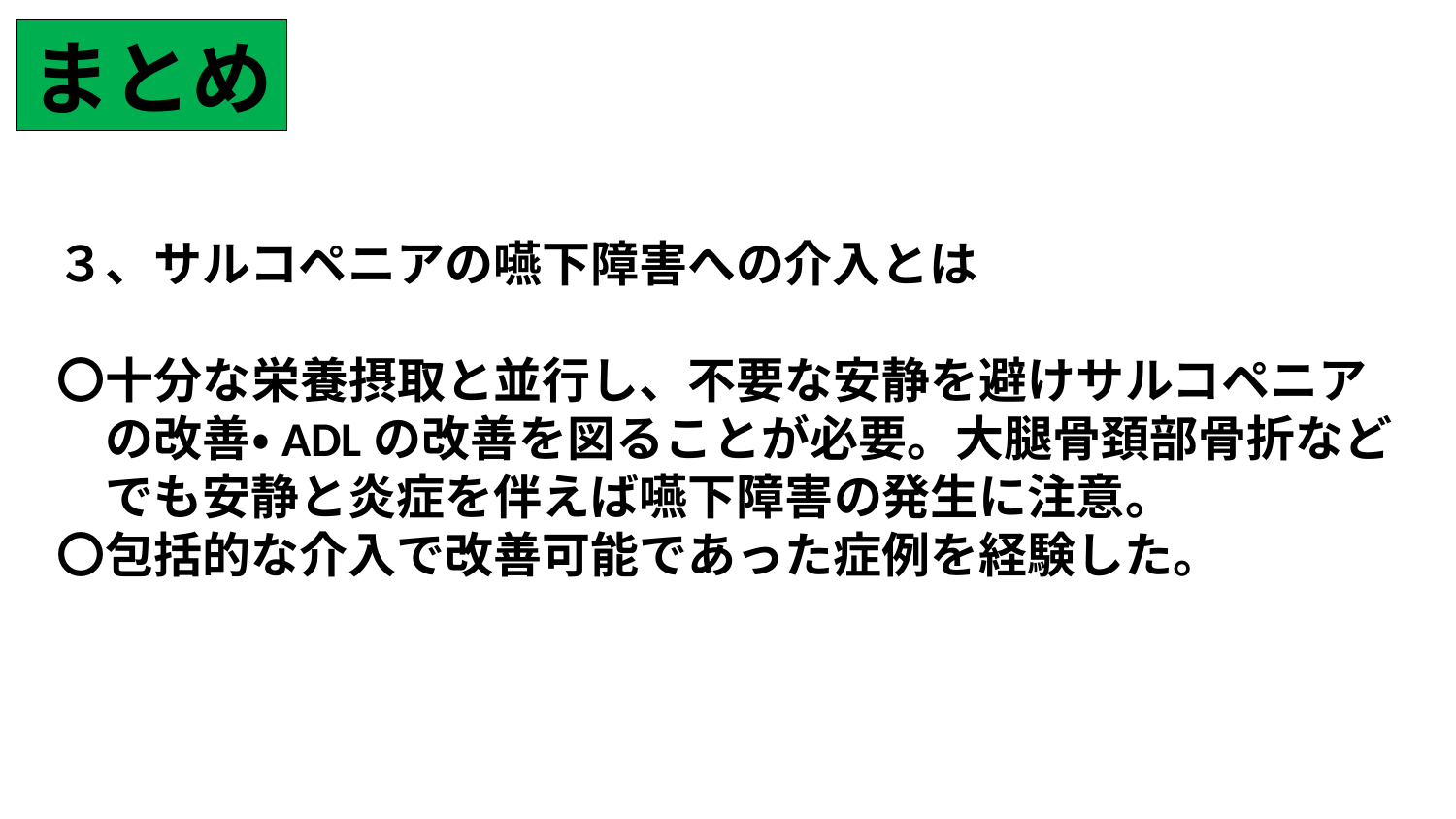

まとめ
３、サルコペニアの嚥下障害への介入とは

〇十分な栄養摂取と並行し、不要な安静を避けサルコペニア
　の改善・ADLの改善を図ることが必要。大腿骨頚部骨折など
　でも安静と炎症を伴えば嚥下障害の発生に注意。
〇包括的な介入で改善可能であった症例を経験した。